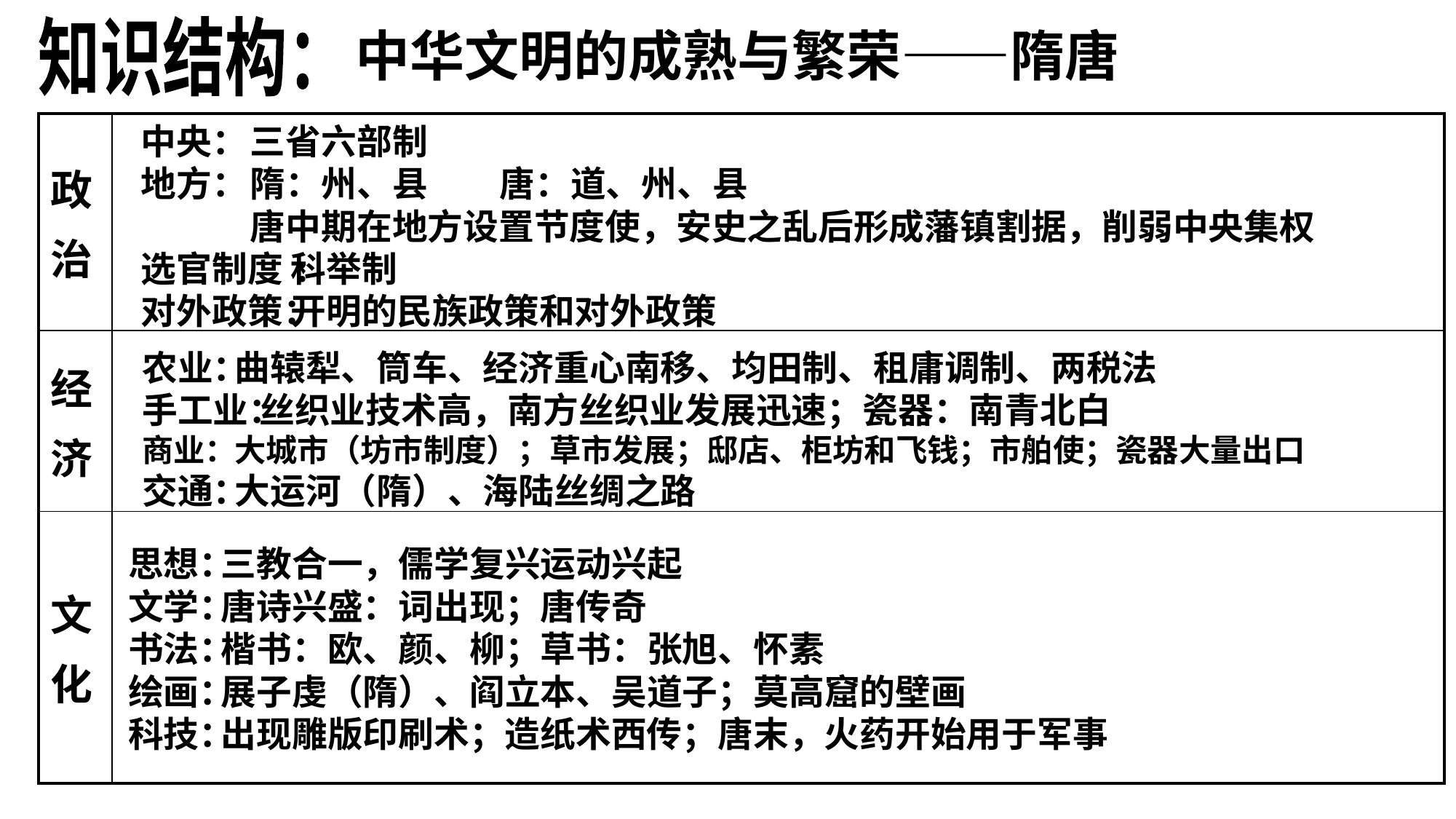

知识结构：
中华文明的成熟与繁荣——隋唐
| 政 治 |  |
| --- | --- |
| 经 济 |  |
| 文 化 |  |
中央：
地方：

选官制度:
对外政策：
三省六部制
隋：州、县         唐：道、州、县
唐中期在地方设置节度使，安史之乱后形成藩镇割据，削弱中央集权
    科举制
    开明的民族政策和对外政策
农业：
手工业：
商业：
交通：
曲辕犁、筒车、经济重心南移、均田制、租庸调制、两税法
  丝织业技术高，南方丝织业发展迅速；瓷器：南青北白
大城市（坊市制度）；草市发展；邸店、柜坊和飞钱；市舶使；瓷器大量出口
大运河（隋）、海陆丝绸之路
思想：
文学：
书法：
绘画：
科技：
三教合一，儒学复兴运动兴起
唐诗兴盛：词出现；唐传奇
楷书：欧、颜、柳；草书：张旭、怀素
展子虔（隋）、阎立本、吴道子；莫高窟的壁画
出现雕版印刷术；造纸术西传；唐末，火药开始用于军事